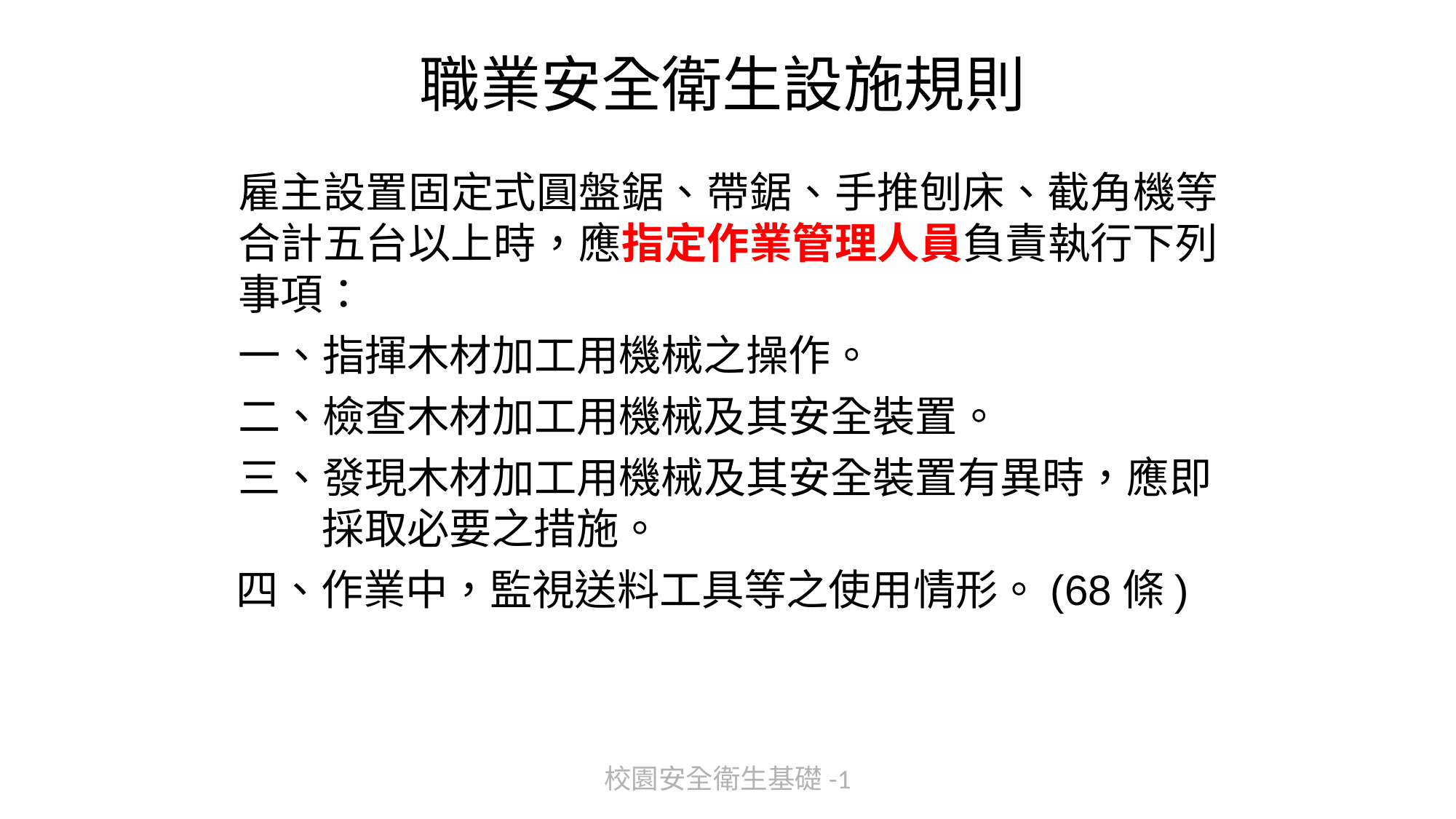

# 職業安全衛生設施規則
雇主設置固定式圓盤鋸、帶鋸、手推刨床、截角機等合計五台以上時，應指定作業管理人員負責執行下列事項：
一、指揮木材加工用機械之操作。
二、檢查木材加工用機械及其安全裝置。
三、發現木材加工用機械及其安全裝置有異時，應即採取必要之措施。
四、作業中，監視送料工具等之使用情形。(68條)
校園安全衛生基礎-1
160